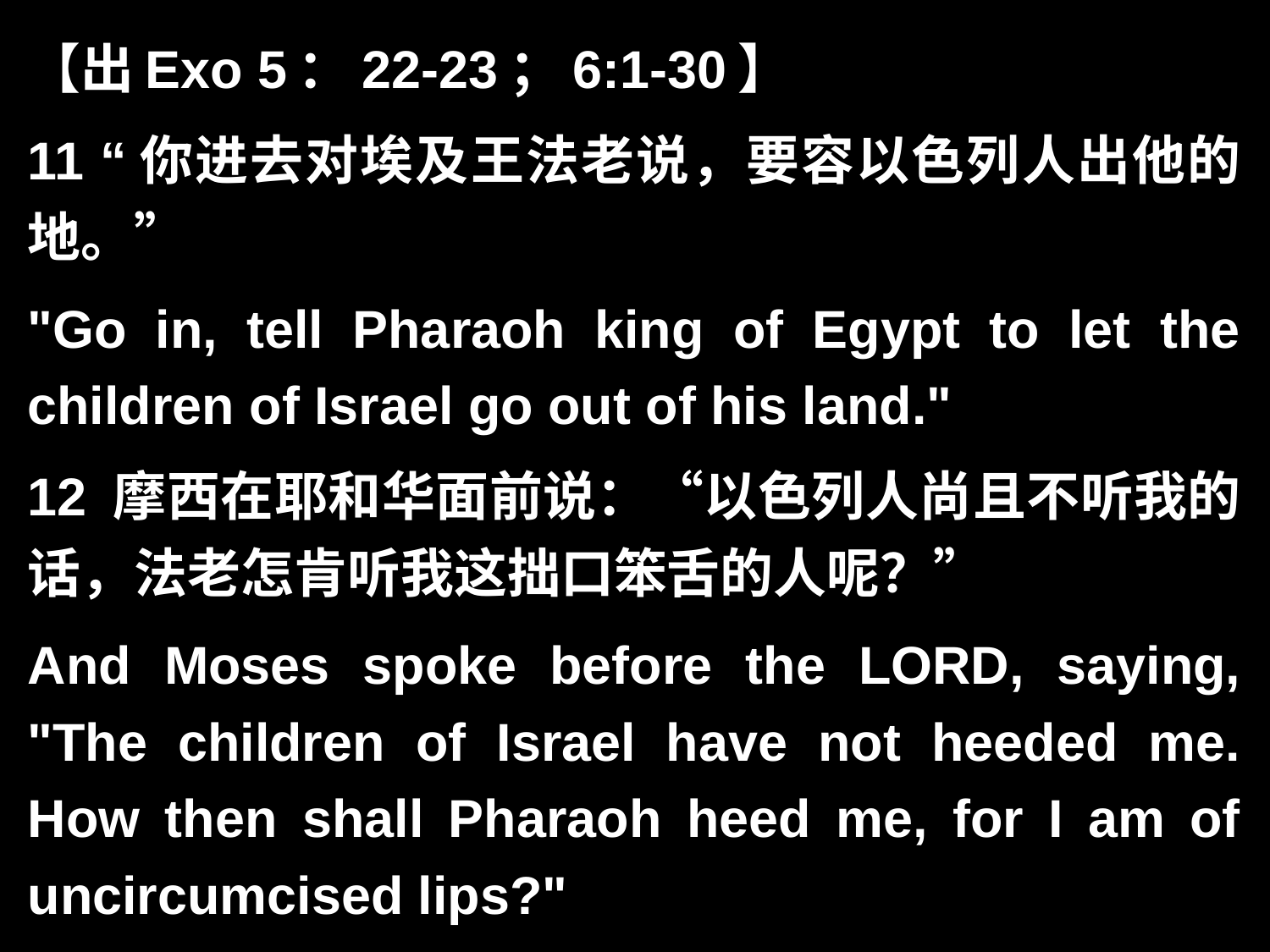

【出Exo 5：22-23；6:1-30】
11 “你进去对埃及王法老说，要容以色列人出他的地。”
"Go in, tell Pharaoh king of Egypt to let the children of Israel go out of his land."
12 摩西在耶和华面前说：“以色列人尚且不听我的话，法老怎肯听我这拙口笨舌的人呢？”
And Moses spoke before the LORD, saying, "The children of Israel have not heeded me. How then shall Pharaoh heed me, for I am of uncircumcised lips?"